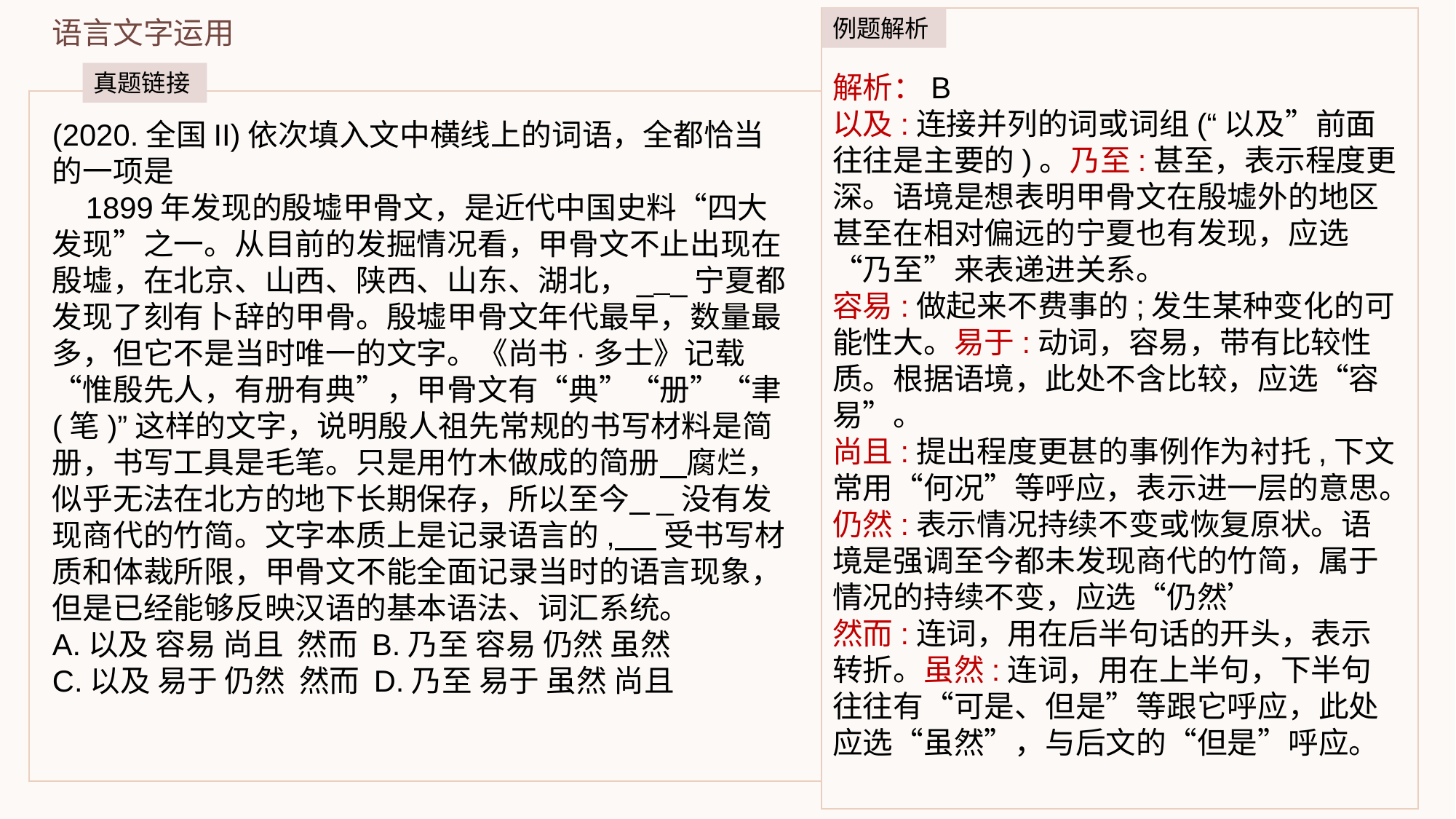

语言文字运用

例题解析
真题链接
解析：B
以及:连接并列的词或词组(“以及”前面往往是主要的)。乃至:甚至，表示程度更深。语境是想表明甲骨文在殷墟外的地区甚至在相对偏远的宁夏也有发现，应选“乃至”来表递进关系。
容易:做起来不费事的;发生某种变化的可能性大。易于:动词，容易，带有比较性质。根据语境，此处不含比较，应选“容易”。
尚且:提出程度更甚的事例作为衬托,下文常用“何况”等呼应，表示进一层的意思。仍然:表示情况持续不变或恢复原状。语境是强调至今都未发现商代的竹简，属于情况的持续不变，应选“仍然’
然而:连词，用在后半句话的开头，表示转折。虽然:连词，用在上半句，下半句往往有“可是、但是”等跟它呼应，此处应选“虽然”，与后文的“但是”呼应。

(2020.全国II)依次填入文中横线上的词语，全都恰当的一项是
    1899年发现的殷墟甲骨文，是近代中国史料“四大发现”之一。从目前的发掘情况看，甲骨文不止出现在殷墟，在北京、山西、陕西、山东、湖北，_  _宁夏都发现了刻有卜辞的甲骨。殷墟甲骨文年代最早，数量最多，但它不是当时唯一的文字。《尚书·多士》记载“惟殷先人，有册有典”，甲骨文有“典”“册”“聿(笔)”这样的文字，说明殷人祖先常规的书写材料是简册，书写工具是毛笔。只是用竹木做成的简册    腐烂，似乎无法在北方的地下长期保存，所以至今   _没有发现商代的竹简。文字本质上是记录语言的,     受书写材质和体裁所限，甲骨文不能全面记录当时的语言现象，但是已经能够反映汉语的基本语法、词汇系统。
A.以及 容易 尚且  然而 B.乃至 容易 仍然 虽然
C.以及 易于 仍然  然而 D.乃至 易于 虽然 尚且